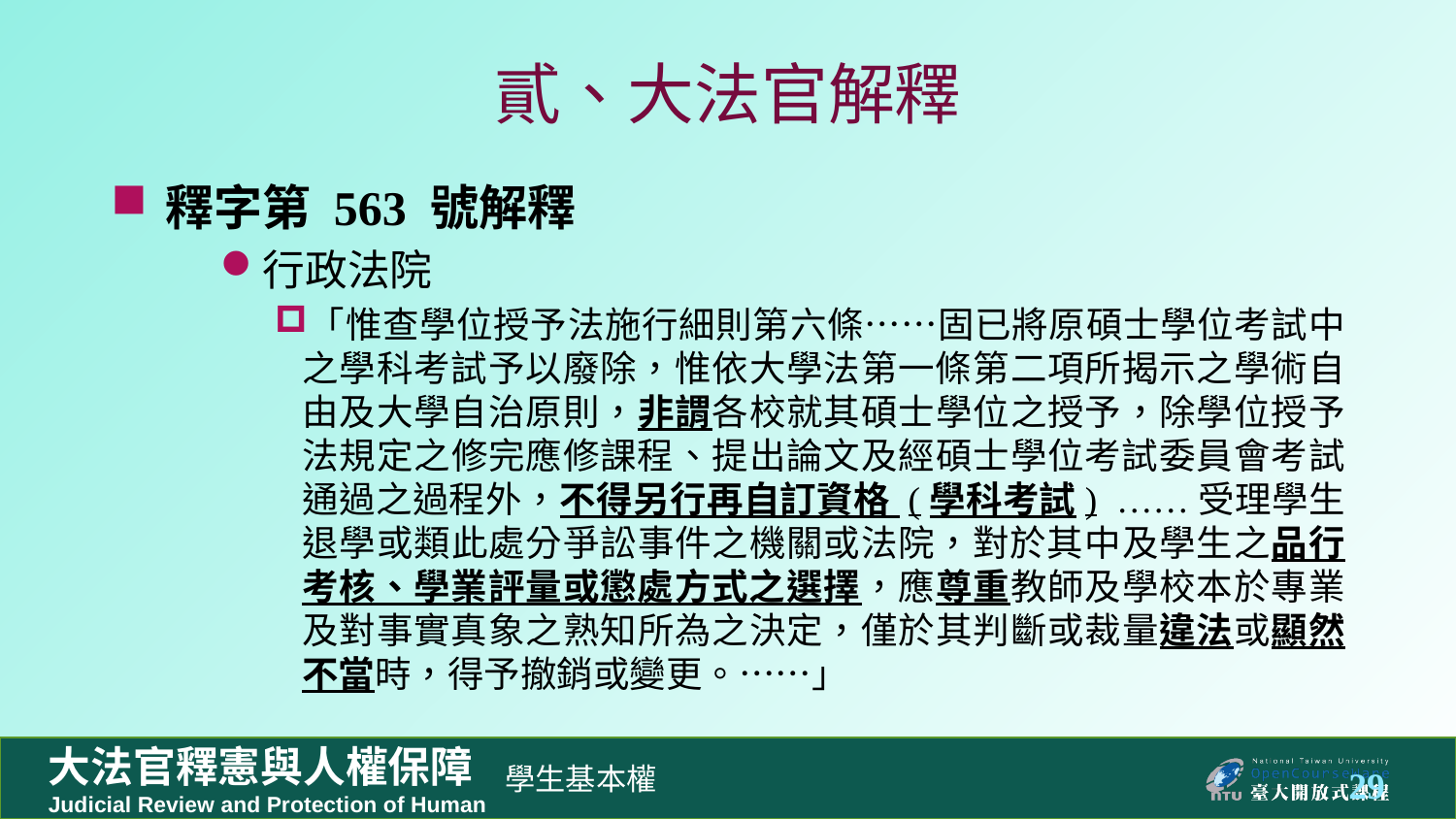

# 貳、大法官解釋
釋字第 563 號解釋
行政法院
「惟查學位授予法施行細則第六條……固已將原碩士學位考試中之學科考試予以廢除，惟依大學法第一條第二項所揭示之學術自由及大學自治原則，非謂各校就其碩士學位之授予，除學位授予法規定之修完應修課程、提出論文及經碩士學位考試委員會考試通過之過程外，不得另行再自訂資格 (學科考試)  ……受理學生退學或類此處分爭訟事件之機關或法院，對於其中及學生之品行考核、學業評量或懲處方式之選擇，應尊重教師及學校本於專業及對事實真象之熟知所為之決定，僅於其判斷或裁量違法或顯然不當時，得予撤銷或變更。……」